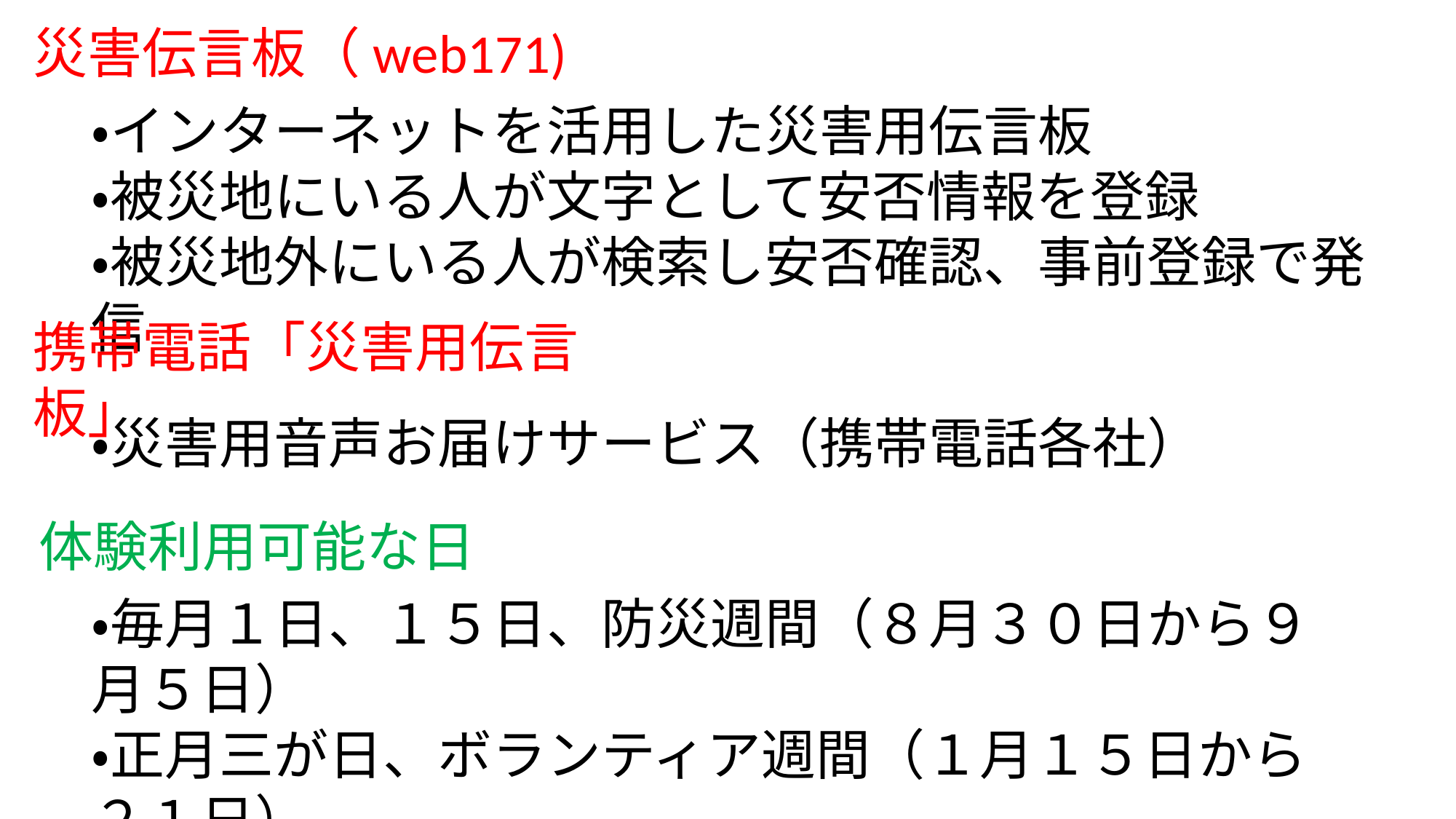

災害伝言板（web171)
・インターネットを活用した災害用伝言板
・被災地にいる人が文字として安否情報を登録
・被災地外にいる人が検索し安否確認、事前登録で発信
携帯電話「災害用伝言板」
・災害用音声お届けサービス（携帯電話各社）
体験利用可能な日
・毎月１日、１５日、防災週間（８月３０日から９月５日）
・正月三が日、ボランティア週間（１月１５日から２１日）